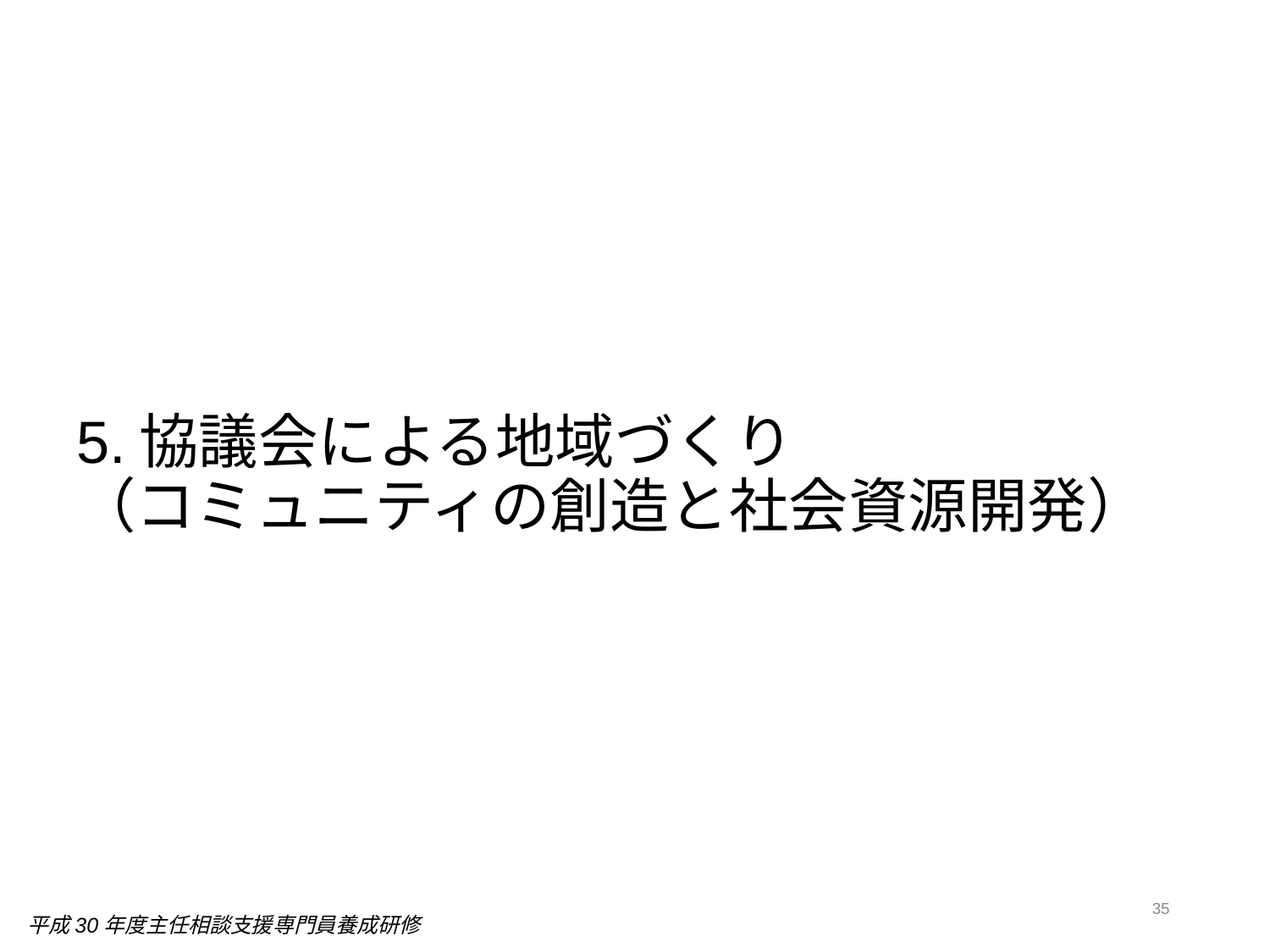

# 5.協議会による地域づくり　 （コミュニティの創造と社会資源開発）
35
平成30年度主任相談支援専門員養成研修